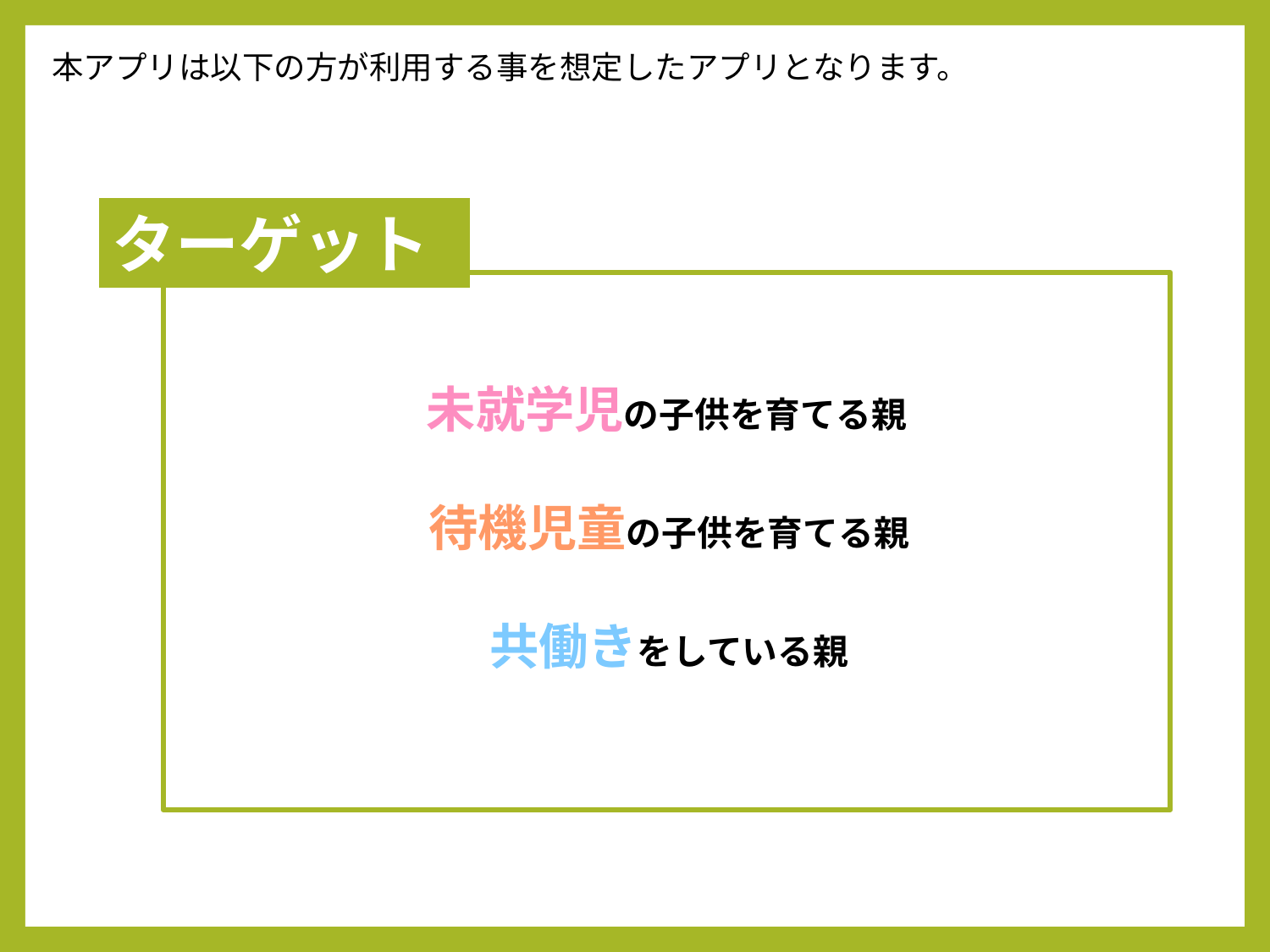

本アプリは以下の方が利用する事を想定したアプリとなります。
ターゲット

未就学児の子供を育てる親

待機児童の子供を育てる親

共働きをしている親